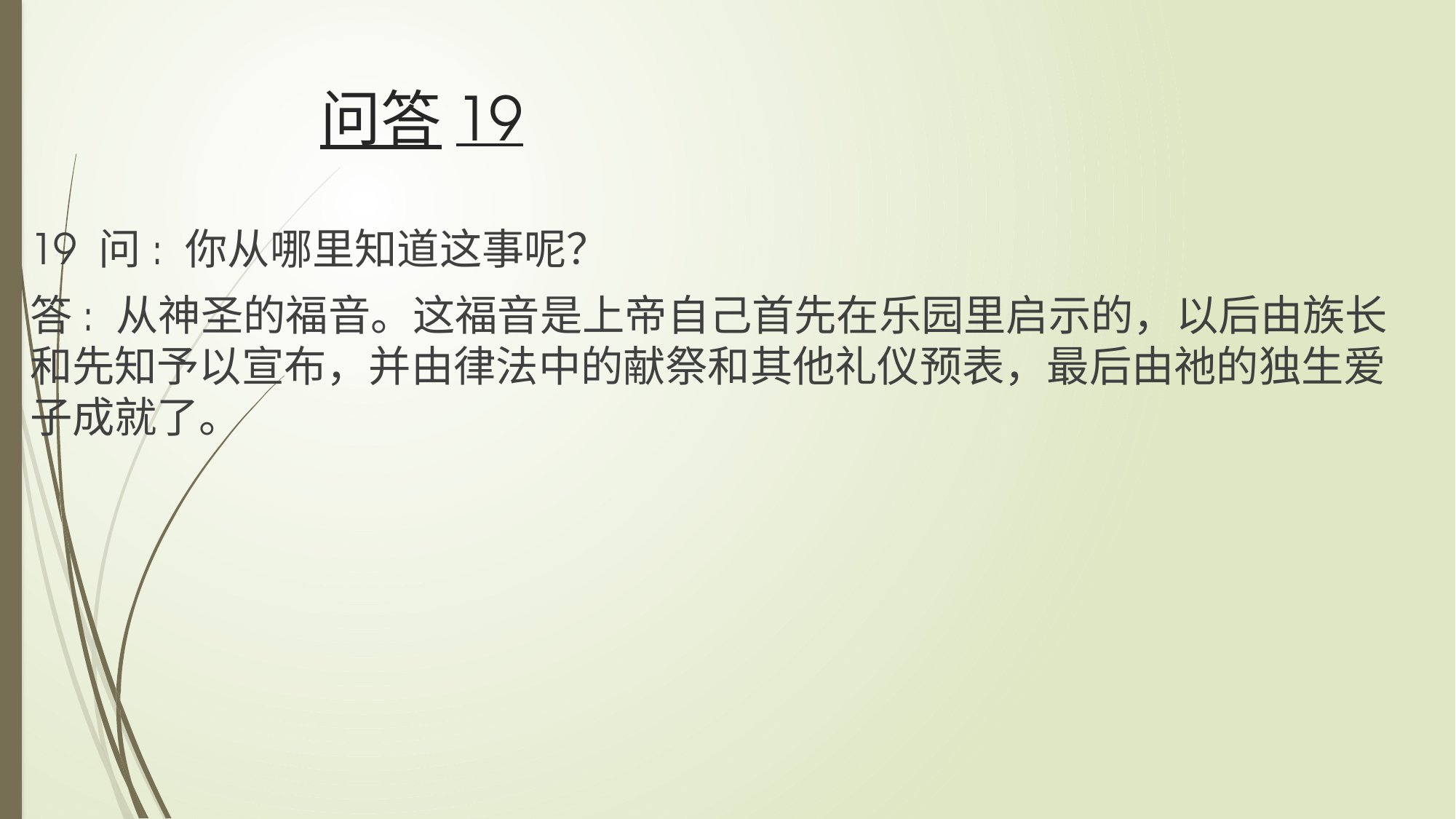

# 问答19
19 问: 你从哪里知道这事呢？
答: 从神圣的福音。这福音是上帝自己首先在乐园里启示的，以后由族长和先知予以宣布，并由律法中的献祭和其他礼仪预表，最后由祂的独生爱子成就了。